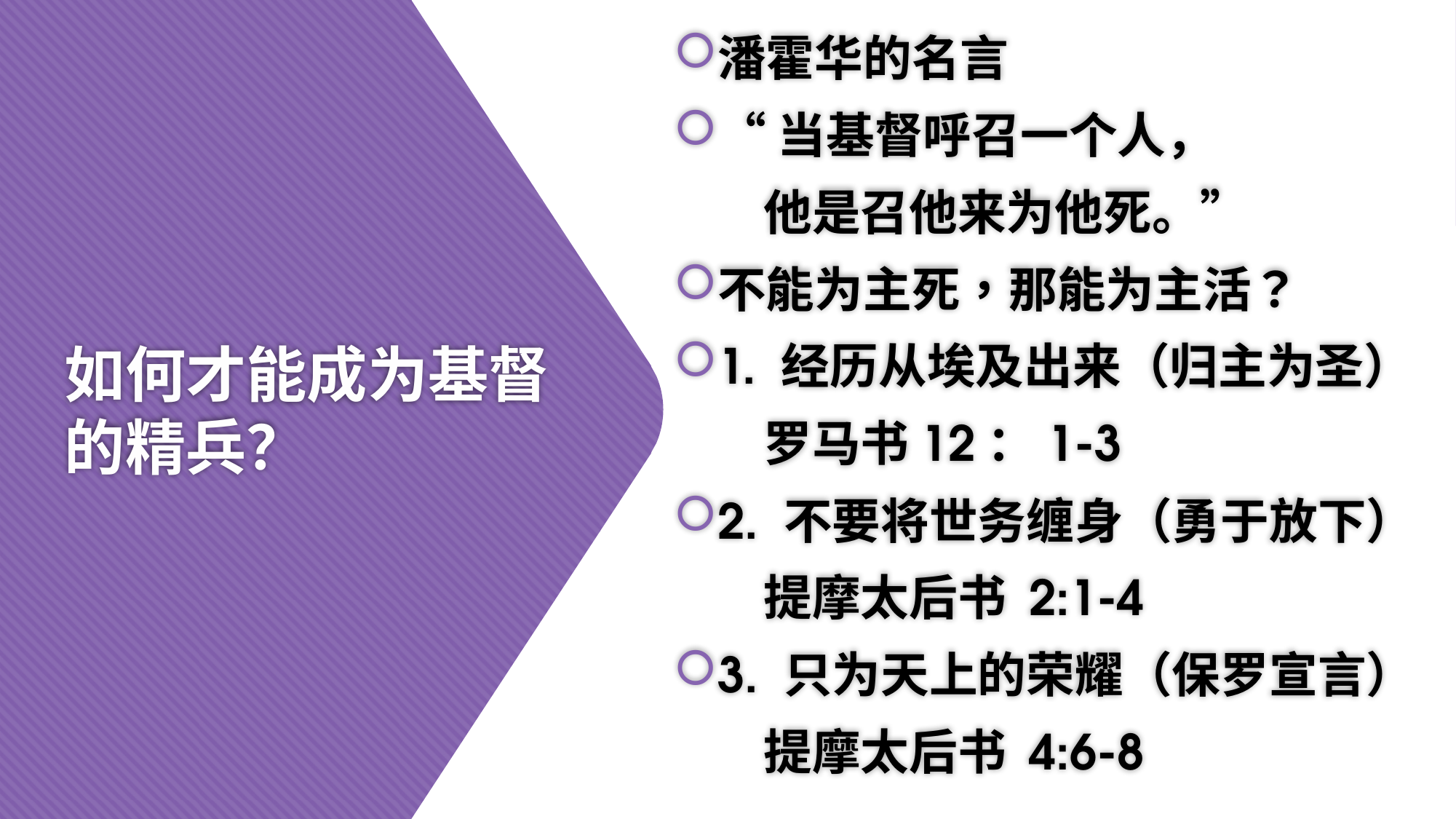

潘霍华的名言
“当基督呼召一个人，
       他是召他来为他死。”
不能为主死，那能为主活？
1. 经历从埃及出来（归主为圣）
       罗马书12：1-3
2. 不要将世务缠身（勇于放下）
       提摩太后书 2:1-4
3. 只为天上的荣耀（保罗宣言）
       提摩太后书 4:6-8

# 如何才能成为基督的精兵？